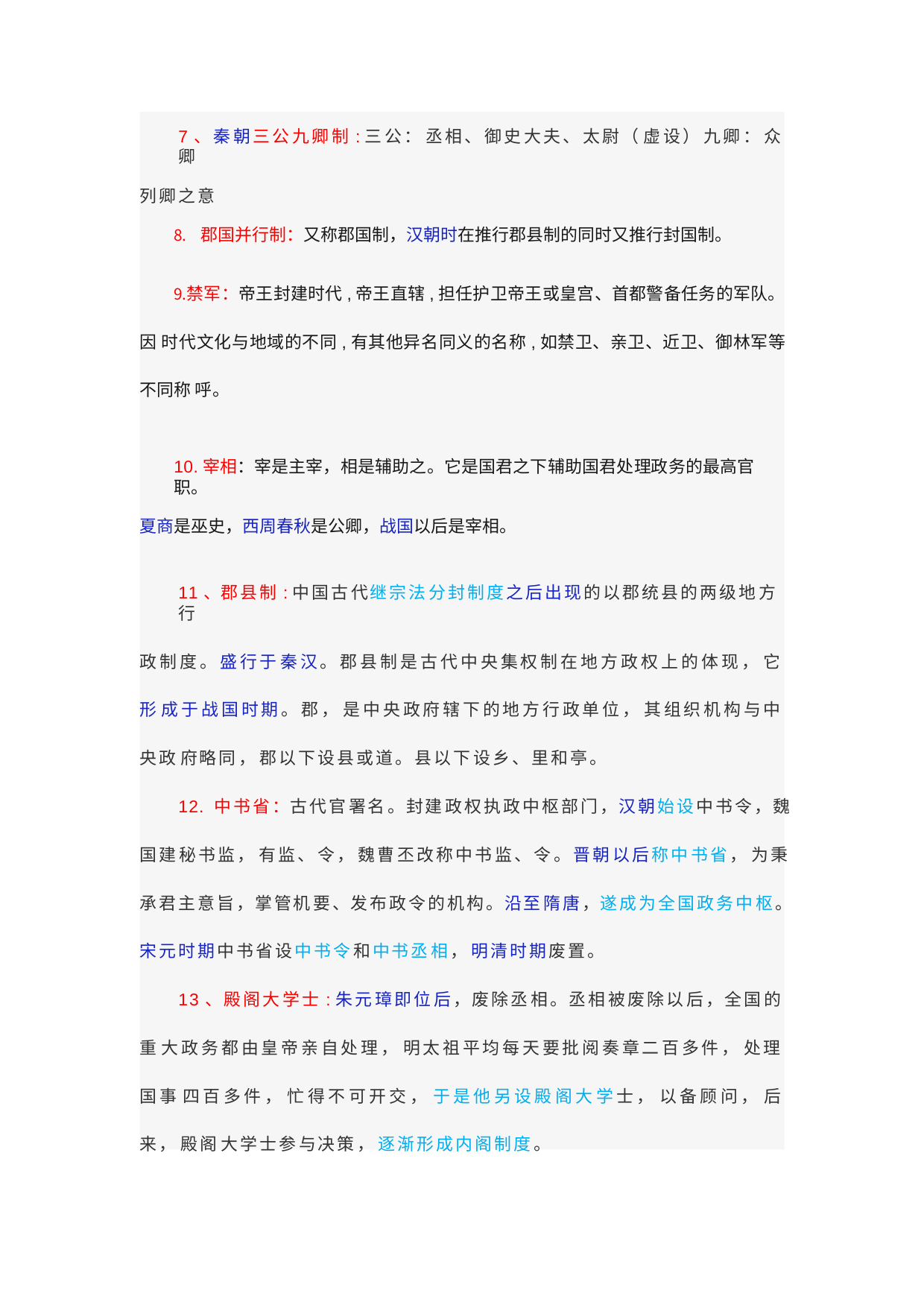

7、秦朝三公九卿制:三公： 丞相、御史大夫、太尉（ 虚设） 九卿： 众卿

列卿之意

郡国并行制：又称郡国制，汉朝时在推行郡县制的同时又推行封国制。
禁军：帝王封建时代,帝王直辖,担任护卫帝王或皇宫、首都警备任务的军队。因 时代文化与地域的不同,有其他异名同义的名称,如禁卫、亲卫、近卫、御林军等不同称 呼。

10.宰相：宰是主宰，相是辅助之。它是国君之下辅助国君处理政务的最高官职。

夏商是巫史，西周春秋是公卿，战国以后是宰相。

11、郡县制:中国古代继宗法分封制度之后出现的以郡统县的两级地方行
政制度。盛行于秦汉。郡县制是古代中央集权制在地方政权上的体现， 它形 成于战国时期。郡， 是中央政府辖下的地方行政单位， 其组织机构与中央政 府略同， 郡以下设县或道。县以下设乡、里和亭。
12. 中书省：古代官署名。封建政权执政中枢部门，汉朝始设中书令，魏 国建秘书监， 有监、令， 魏曹丕改称中书监、令。晋朝以后称中书省， 为秉 承君主意旨，掌管机要、发布政令的机构。沿至隋唐，遂成为全国政务中枢。 宋元时期中书省设中书令和中书丞相， 明清时期废置。
13、殿阁大学士:朱元璋即位后，废除丞相。丞相被废除以后，全国的重 大政务都由皇帝亲自处理， 明太祖平均每天要批阅奏章二百多件， 处理国事 四百多件， 忙得不可开交， 于是他另设殿阁大学士， 以备顾问， 后来， 殿阁 大学士参与决策， 逐渐形成内阁制度。